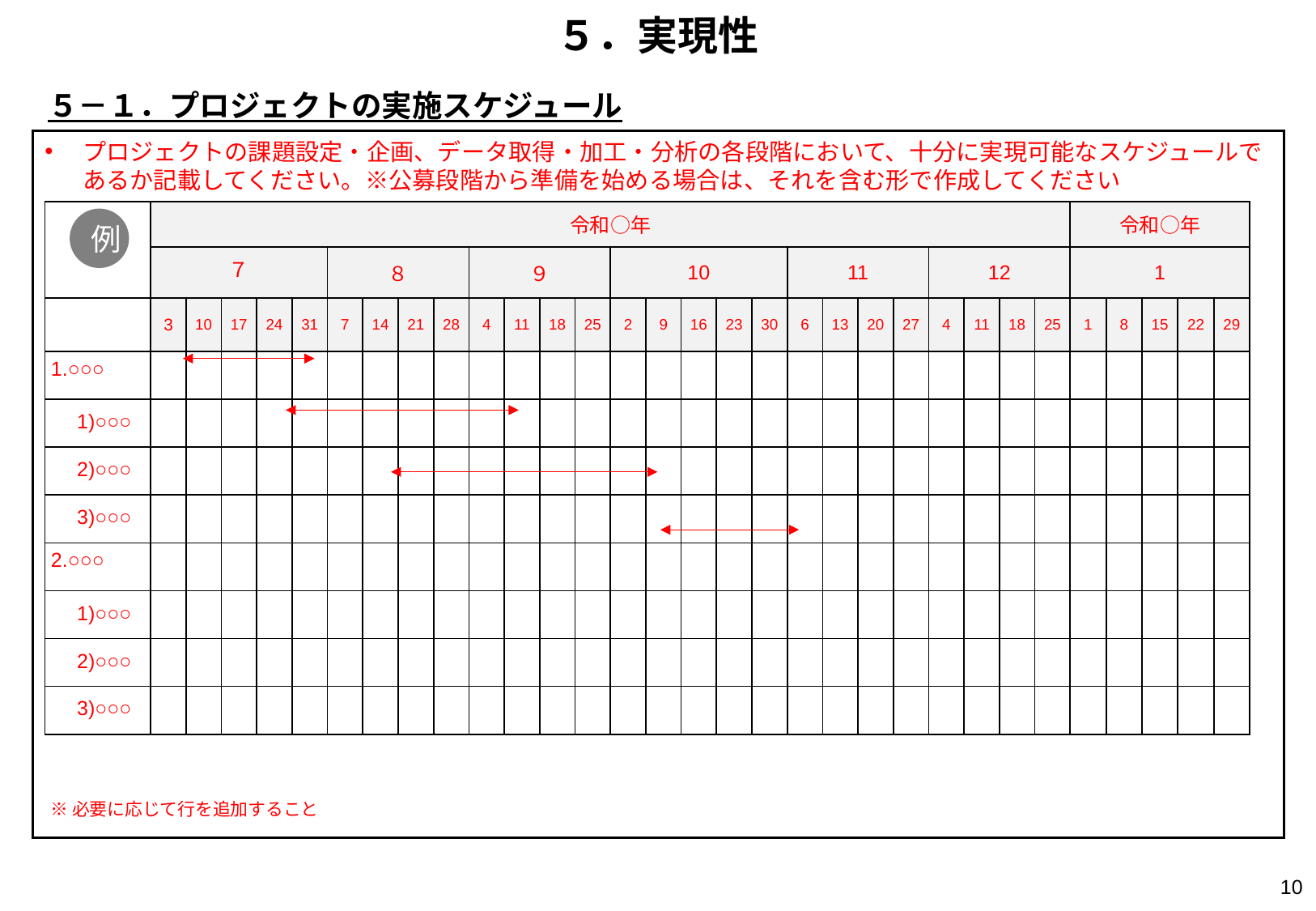

# ５．実現性
５－１．プロジェクトの実施スケジュール
プロジェクトの課題設定・企画、データ取得・加工・分析の各段階において、十分に実現可能なスケジュールであるか記載してください。※公募段階から準備を始める場合は、それを含む形で作成してください
|  | 令和○年 |  |  |  |  |  |  |  |  |  |  |  |  |  |  |  |  |  |  |  |  |  |  |  |  |  | 令和○年 |  |  |  |  |
| --- | --- | --- | --- | --- | --- | --- | --- | --- | --- | --- | --- | --- | --- | --- | --- | --- | --- | --- | --- | --- | --- | --- | --- | --- | --- | --- | --- | --- | --- | --- | --- |
|  | ７ |  |  |  |  | ８ |  |  |  | ９ |  |  |  | 10 |  |  |  |  | 11 |  |  |  | 12 |  |  |  | 1 |  |  |  |  |
|  | 3 | 10 | 17 | 24 | 31 | 7 | 14 | 21 | 28 | 4 | 11 | 18 | 25 | 2 | 9 | 16 | 23 | 30 | 6 | 13 | 20 | 27 | 4 | 11 | 18 | 25 | 1 | 8 | 15 | 22 | 29 |
| 1.○○○ |  |  |  |  |  |  |  |  |  |  |  |  |  |  |  |  |  |  |  |  |  |  |  |  |  |  |  |  |  |  |  |
| 1)○○○ |  |  |  |  |  |  |  |  |  |  |  |  |  |  |  |  |  |  |  |  |  |  |  |  |  |  |  |  |  |  |  |
| 2)○○○ |  |  |  |  |  |  |  |  |  |  |  |  |  |  |  |  |  |  |  |  |  |  |  |  |  |  |  |  |  |  |  |
| 3)○○○ |  |  |  |  |  |  |  |  |  |  |  |  |  |  |  |  |  |  |  |  |  |  |  |  |  |  |  |  |  |  |  |
| 2.○○○ |  |  |  |  |  |  |  |  |  |  |  |  |  |  |  |  |  |  |  |  |  |  |  |  |  |  |  |  |  |  |  |
| 1)○○○ |  |  |  |  |  |  |  |  |  |  |  |  |  |  |  |  |  |  |  |  |  |  |  |  |  |  |  |  |  |  |  |
| 2)○○○ |  |  |  |  |  |  |  |  |  |  |  |  |  |  |  |  |  |  |  |  |  |  |  |  |  |  |  |  |  |  |  |
| 3)○○○ |  |  |  |  |  |  |  |  |  |  |  |  |  |  |  |  |  |  |  |  |  |  |  |  |  |  |  |  |  |  |  |
例
※必要に応じて行を追加すること
10